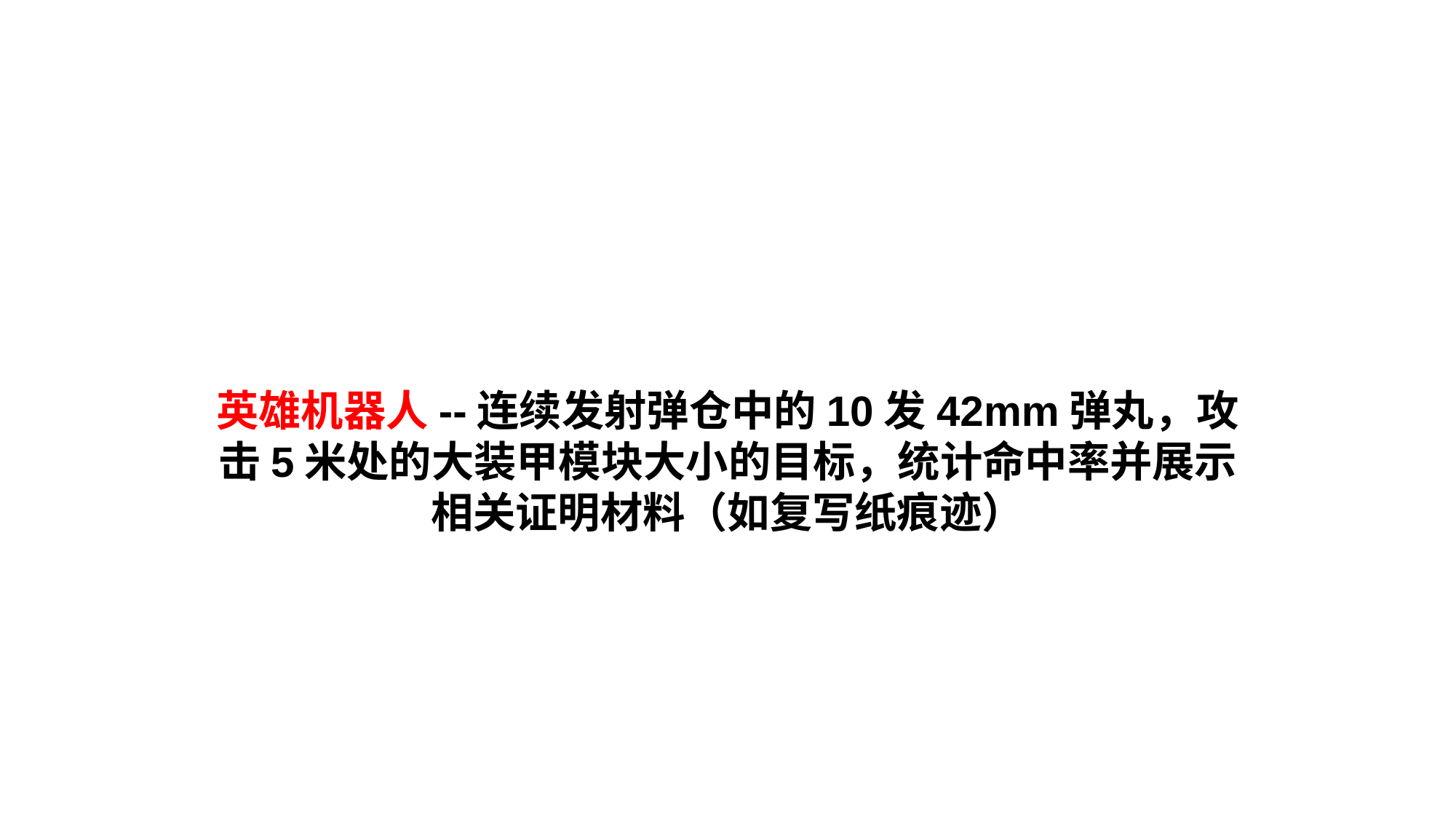

英雄机器人--连续发射弹仓中的10发42mm弹丸，攻击5米处的大装甲模块大小的目标，统计命中率并展示相关证明材料（如复写纸痕迹）